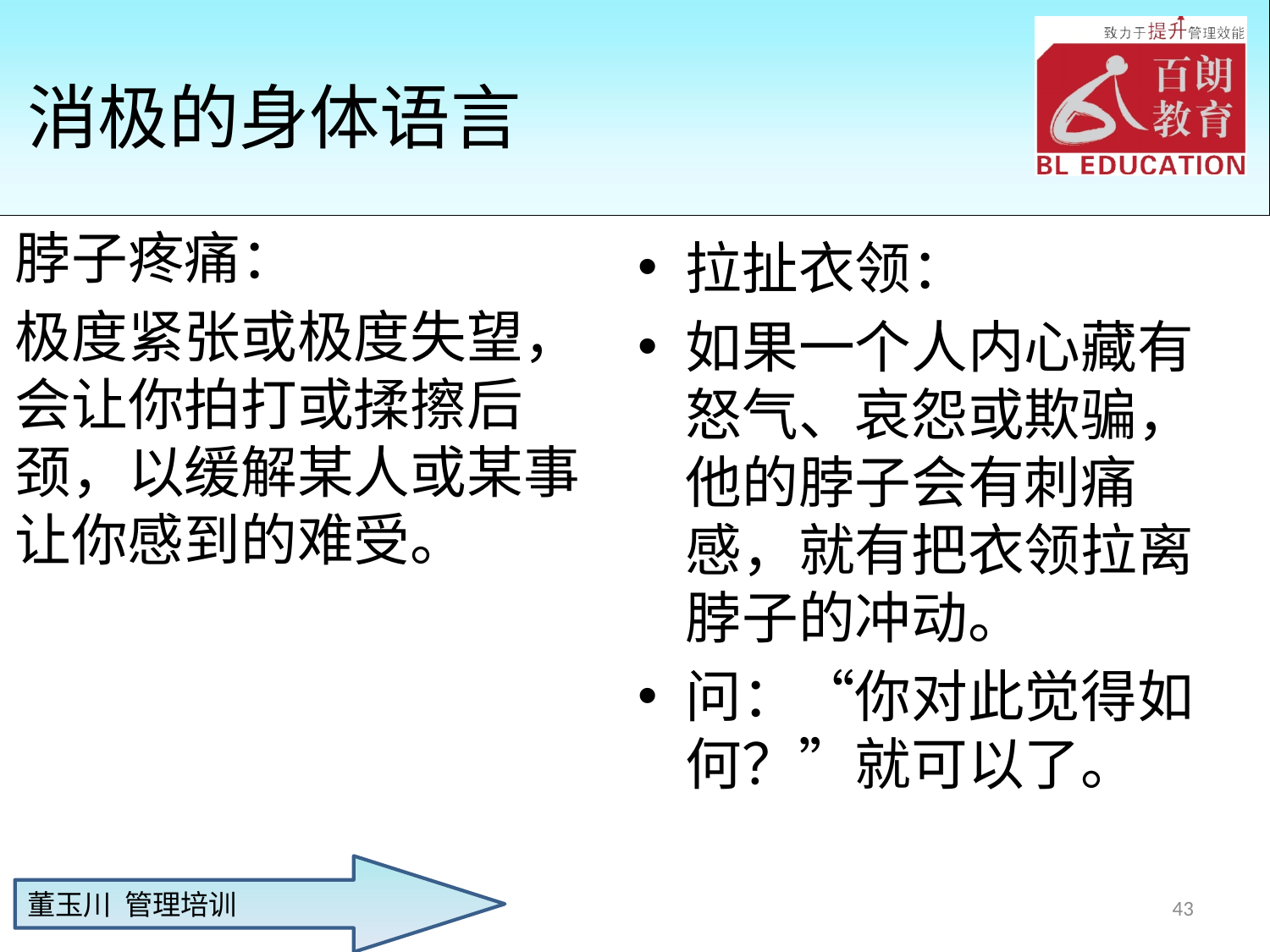

# 消极的身体语言
脖子疼痛：
极度紧张或极度失望，会让你拍打或揉擦后颈，以缓解某人或某事让你感到的难受。
拉扯衣领：
如果一个人内心藏有怒气、哀怨或欺骗，他的脖子会有刺痛感，就有把衣领拉离脖子的冲动。
问：“你对此觉得如何？”就可以了。
43